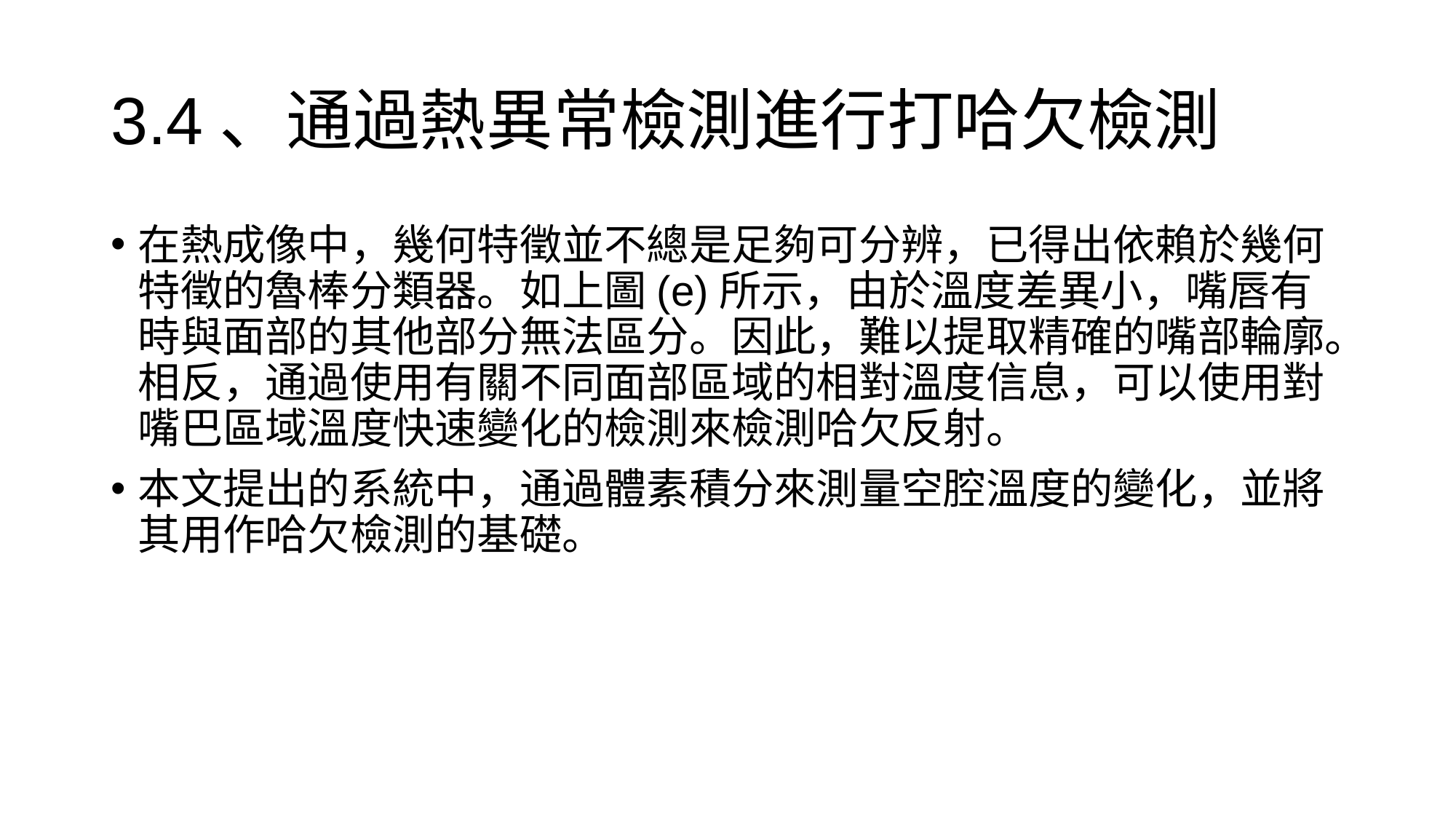

# 3.4、通過熱異常檢測進行打哈欠檢測
在熱成像中，幾何特徵並不總是足夠可分辨，已得出依賴於幾何特徵的魯棒分類器。如上圖(e)所示，由於溫度差異小，嘴唇有時與面部的其他部分無法區分。因此，難以提取精確的嘴部輪廓。相反，通過使用有關不同面部區域的相對溫度信息，可以使用對嘴巴區域溫度快速變化的檢測來檢測哈欠反射。
本文提出的系統中，通過體素積分來測量空腔溫度的變化，並將其用作哈欠檢測的基礎。